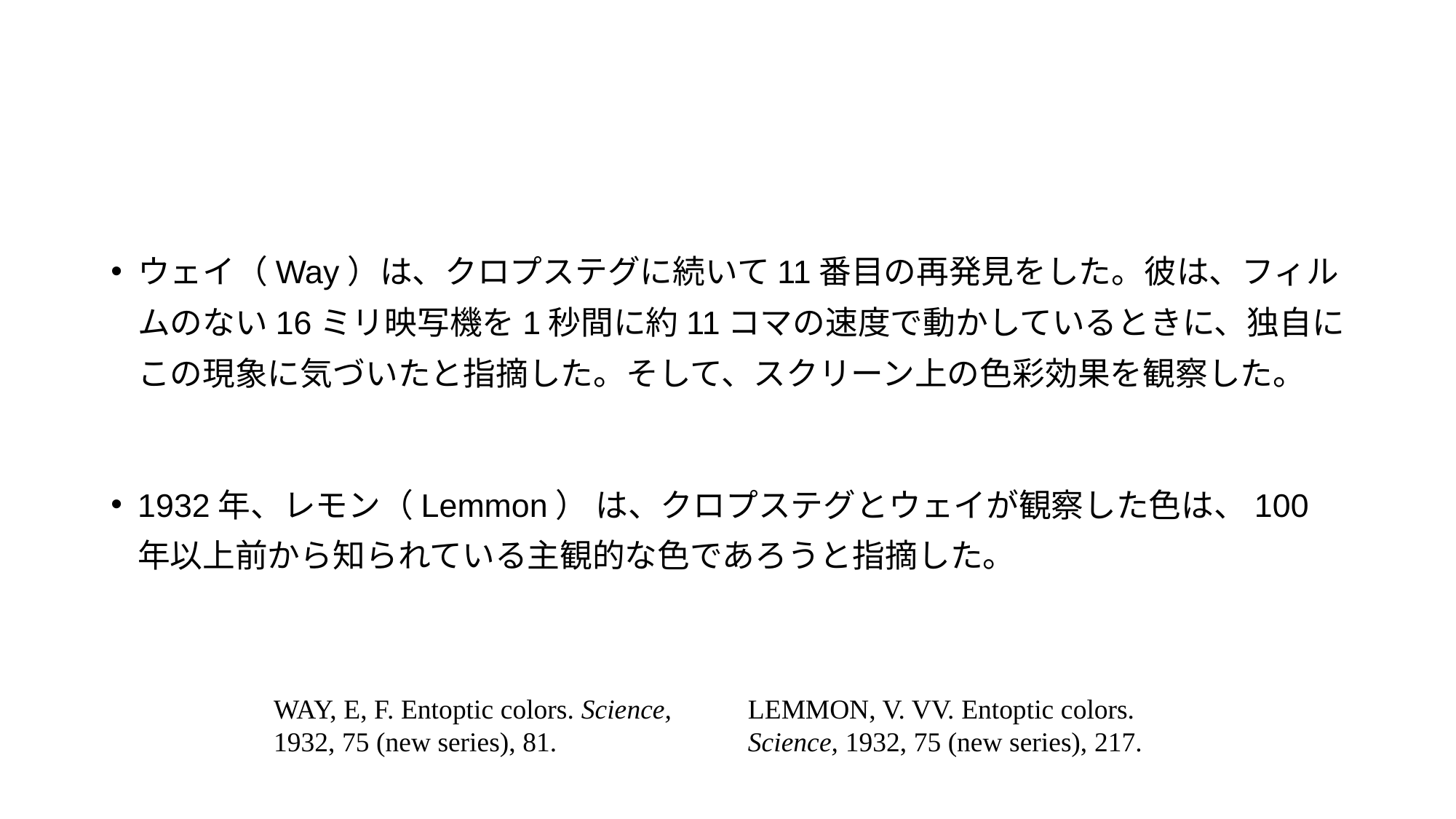

ウェイ（Way）は、クロプステグに続いて11番目の再発見をした。彼は、フィルムのない16ミリ映写機を1秒間に約11コマの速度で動かしているときに、独自にこの現象に気づいたと指摘した。そして、スクリーン上の色彩効果を観察した。

1932年、レモン（Lemmon） は、クロプステグとウェイが観察した色は、100年以上前から知られている主観的な色であろうと指摘した。
WAY, E, F. Entoptic colors. Science,
1932, 75 (new series), 81.
LEMMON, V. VV. Entoptic colors.
Science, 1932, 75 (new series), 217.